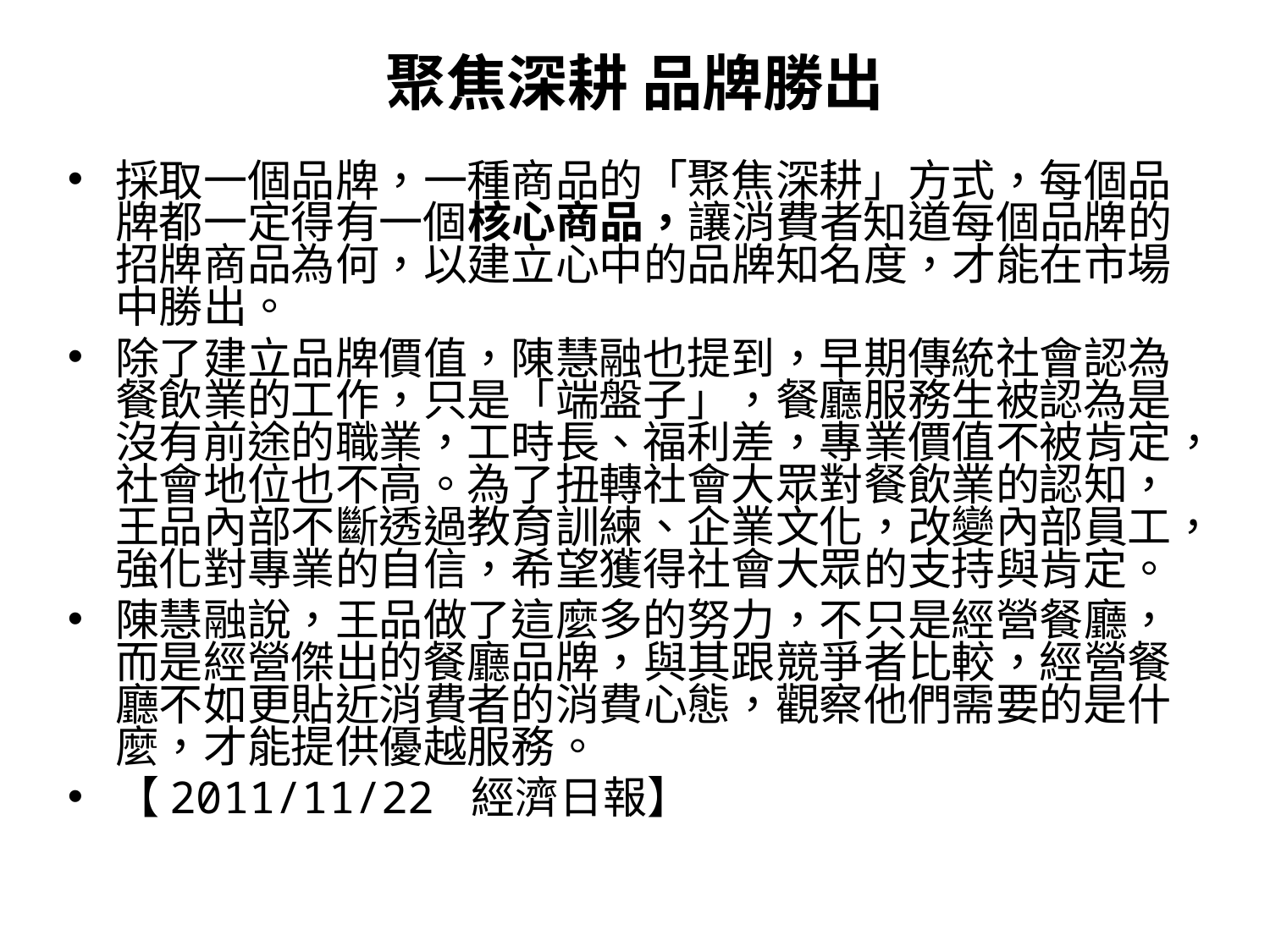

聚焦深耕 品牌勝出
採取一個品牌，一種商品的「聚焦深耕」方式，每個品牌都一定得有一個核心商品，讓消費者知道每個品牌的招牌商品為何，以建立心中的品牌知名度，才能在市場中勝出。
除了建立品牌價值，陳慧融也提到，早期傳統社會認為餐飲業的工作，只是「端盤子」，餐廳服務生被認為是沒有前途的職業，工時長、福利差，專業價值不被肯定，社會地位也不高。為了扭轉社會大眾對餐飲業的認知，王品內部不斷透過教育訓練、企業文化，改變內部員工，強化對專業的自信，希望獲得社會大眾的支持與肯定。
陳慧融說，王品做了這麼多的努力，不只是經營餐廳，而是經營傑出的餐廳品牌，與其跟競爭者比較，經營餐廳不如更貼近消費者的消費心態，觀察他們需要的是什麼，才能提供優越服務。
【2011/11/22 經濟日報】